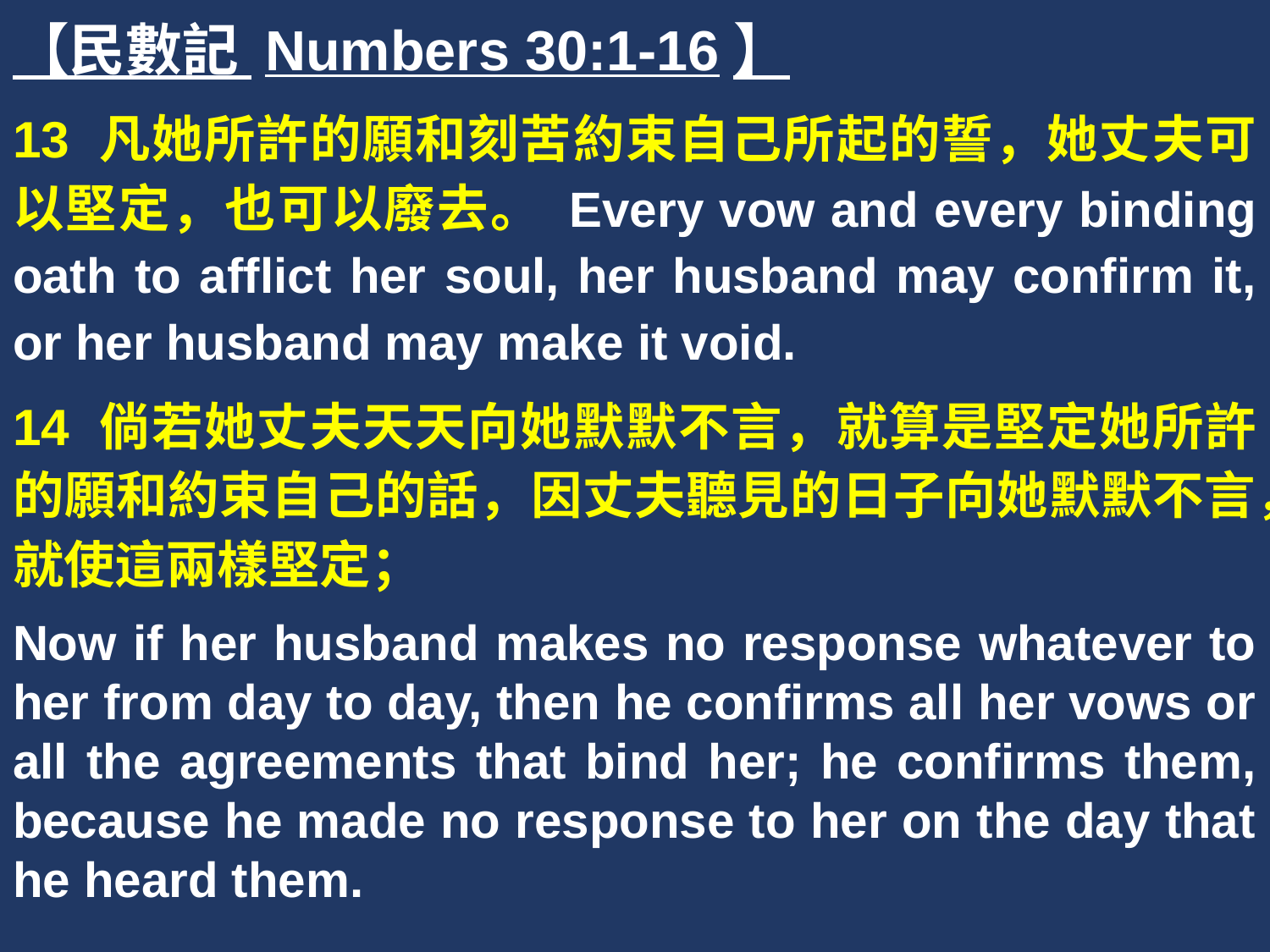

【民數記 Numbers 30:1-16】
13 凡她所許的願和刻苦約束自己所起的誓，她丈夫可以堅定，也可以廢去。 Every vow and every binding oath to afflict her soul, her husband may confirm it, or her husband may make it void.
14 倘若她丈夫天天向她默默不言，就算是堅定她所許的願和約束自己的話，因丈夫聽見的日子向她默默不言，就使這兩樣堅定；
Now if her husband makes no response whatever to her from day to day, then he confirms all her vows or all the agreements that bind her; he confirms them, because he made no response to her on the day that he heard them.